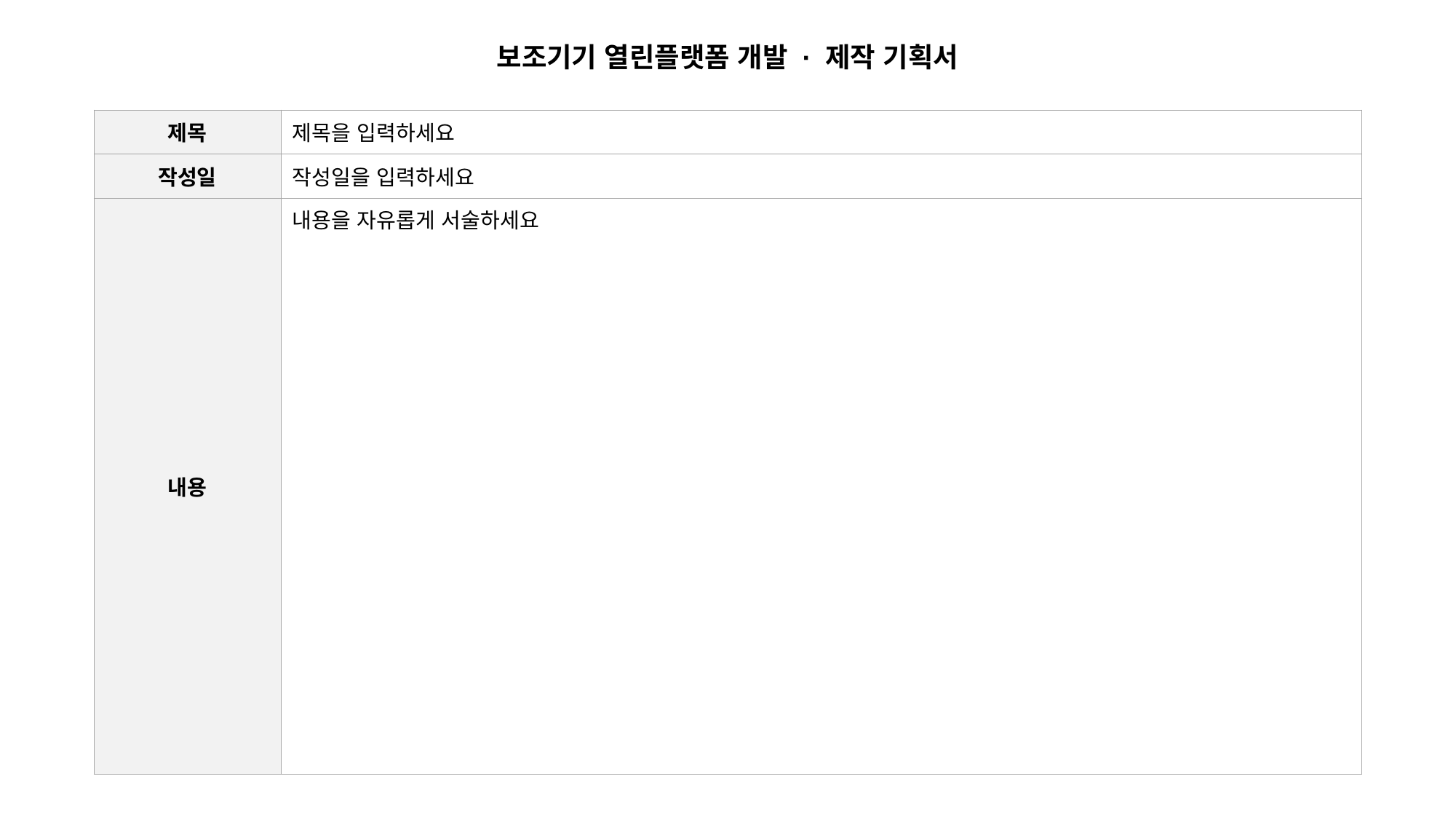

보조기기 열린플랫폼 개발 · 제작 기획서
| 제목 | 제목을 입력하세요 |
| --- | --- |
| 작성일 | 작성일을 입력하세요 |
| 내용 | 내용을 자유롭게 서술하세요 |